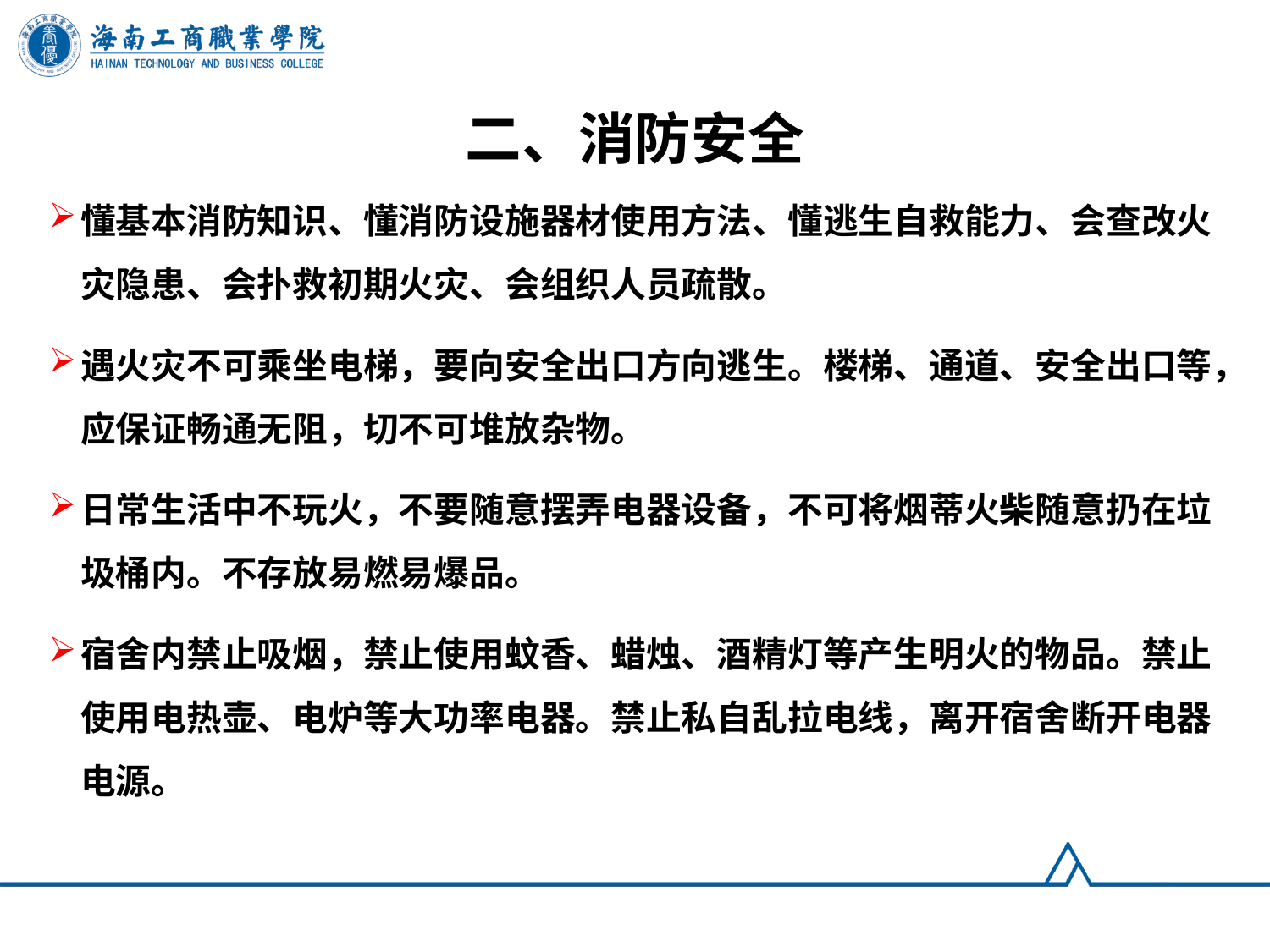

二、消防安全

懂基本消防知识、懂消防设施器材使用方法、懂逃生自救能力、会查改火灾隐患、会扑救初期火灾、会组织人员疏散。
遇火灾不可乘坐电梯，要向安全出口方向逃生。楼梯、通道、安全出口等，应保证畅通无阻，切不可堆放杂物。
日常生活中不玩火，不要随意摆弄电器设备，不可将烟蒂火柴随意扔在垃圾桶内。不存放易燃易爆品。
宿舍内禁止吸烟，禁止使用蚊香、蜡烛、酒精灯等产生明火的物品。禁止使用电热壶、电炉等大功率电器。禁止私自乱拉电线，离开宿舍断开电器电源。